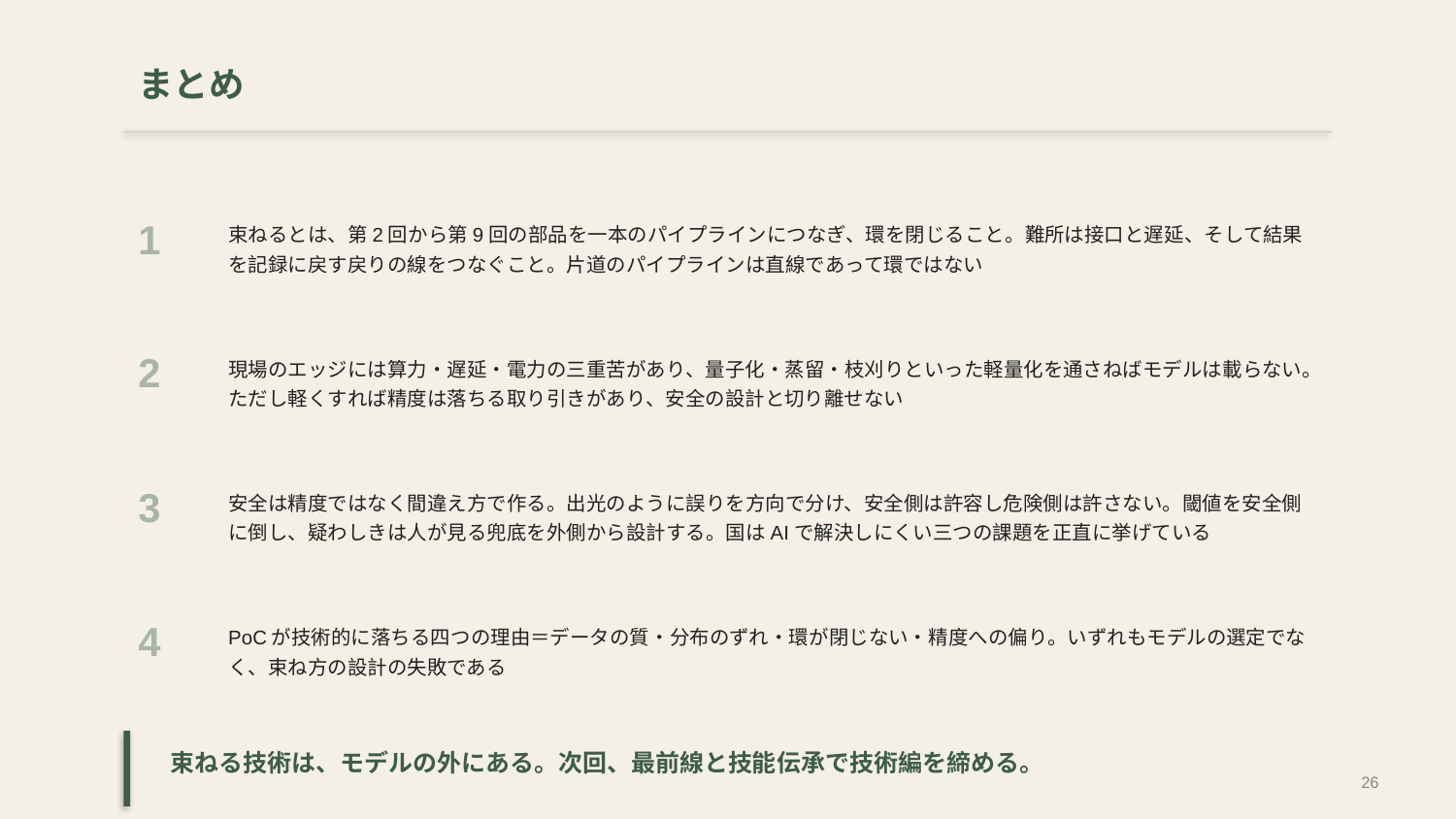

まとめ

1
束ねるとは、第2回から第9回の部品を一本のパイプラインにつなぎ、環を閉じること。難所は接口と遅延、そして結果を記録に戻す戻りの線をつなぐこと。片道のパイプラインは直線であって環ではない
2
現場のエッジには算力・遅延・電力の三重苦があり、量子化・蒸留・枝刈りといった軽量化を通さねばモデルは載らない。ただし軽くすれば精度は落ちる取り引きがあり、安全の設計と切り離せない
3
安全は精度ではなく間違え方で作る。出光のように誤りを方向で分け、安全側は許容し危険側は許さない。閾値を安全側に倒し、疑わしきは人が見る兜底を外側から設計する。国はAIで解決しにくい三つの課題を正直に挙げている
4
PoCが技術的に落ちる四つの理由＝データの質・分布のずれ・環が閉じない・精度への偏り。いずれもモデルの選定でなく、束ね方の設計の失敗である

束ねる技術は、モデルの外にある。次回、最前線と技能伝承で技術編を締める。
26